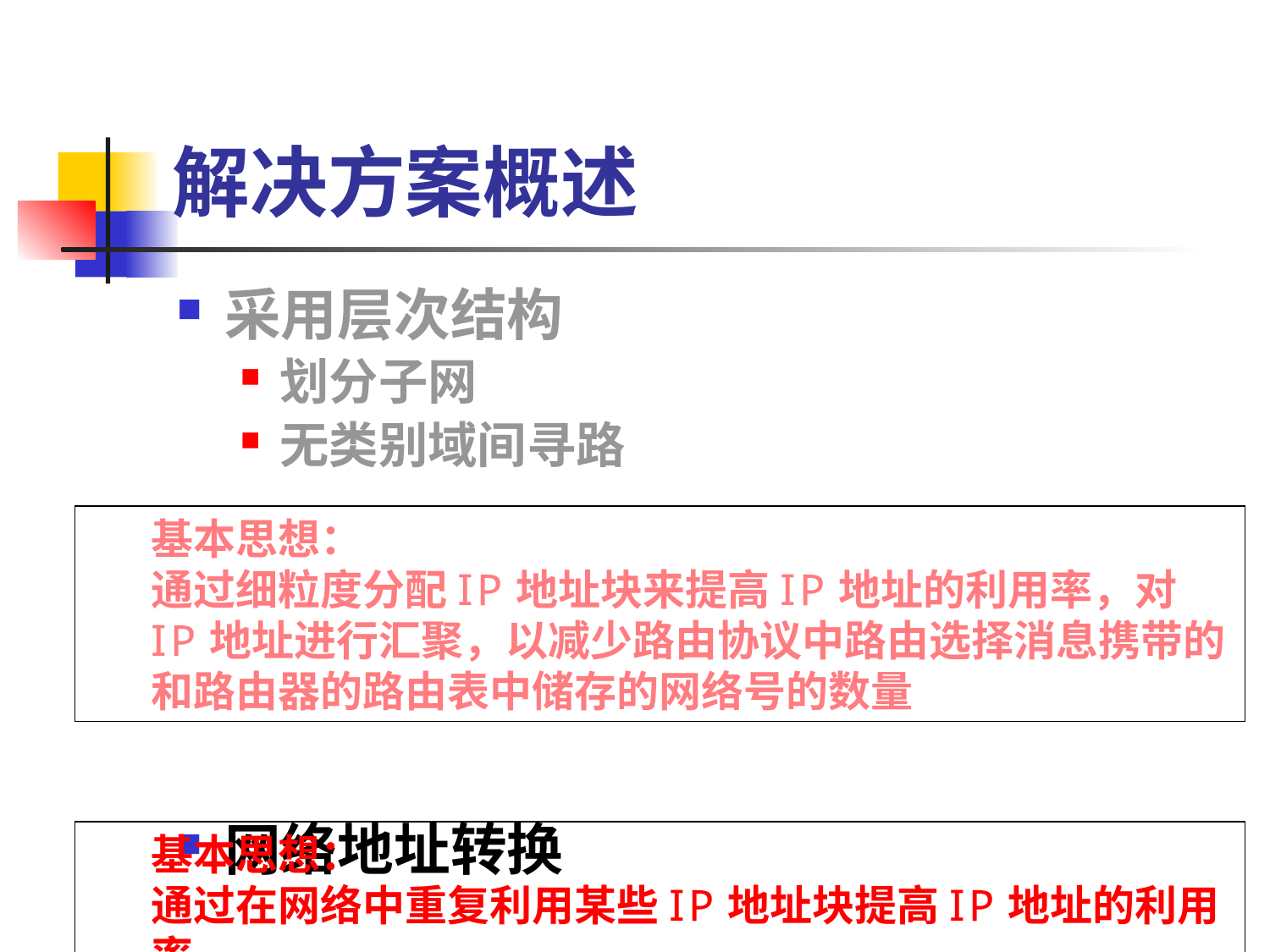

解决方案概述
采用层次结构
划分子网
无类别域间寻路

网络地址转换
基本思想：
通过细粒度分配IP地址块来提高IP地址的利用率，对IP地址进行汇聚，以减少路由协议中路由选择消息携带的和路由器的路由表中储存的网络号的数量
基本思想：
通过在网络中重复利用某些IP地址块提高IP地址的利用率